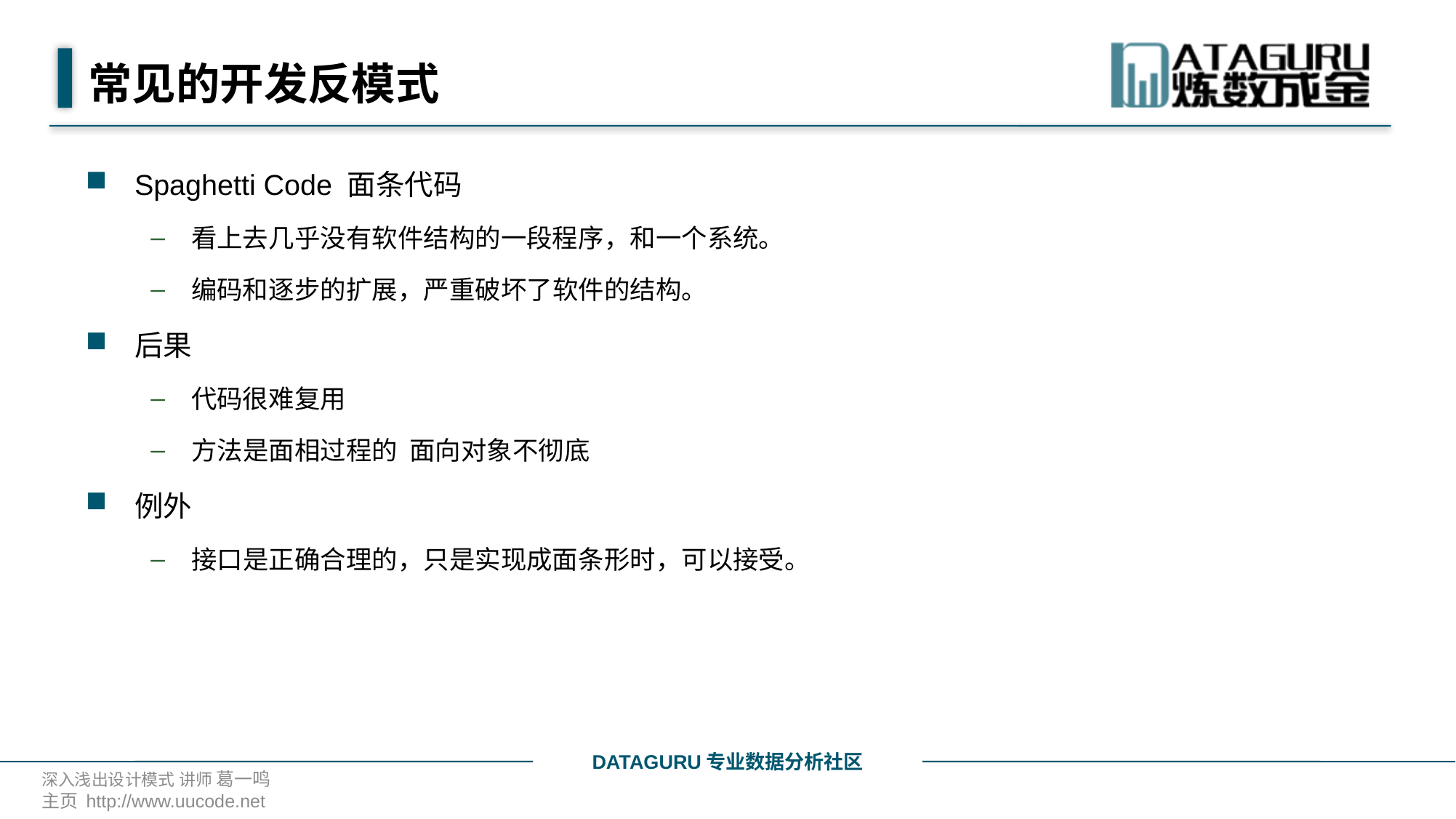

# 常见的开发反模式
Spaghetti Code 面条代码
看上去几乎没有软件结构的一段程序，和一个系统。
编码和逐步的扩展，严重破坏了软件的结构。
后果
代码很难复用
方法是面相过程的  面向对象不彻底
例外
接口是正确合理的，只是实现成面条形时，可以接受。